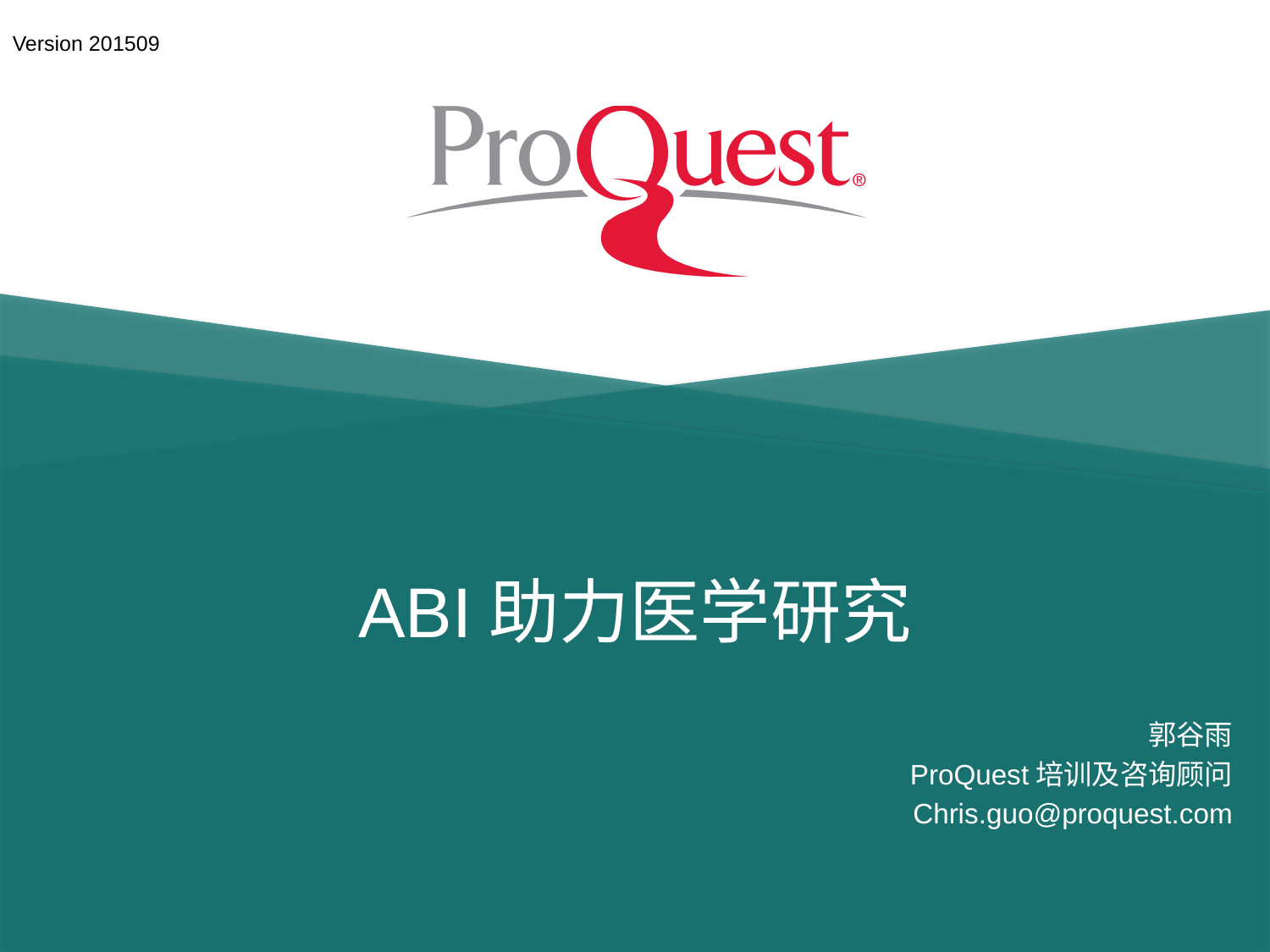

Version 201509
# ABI助力医学研究
 郭谷雨
ProQuest培训及咨询顾问
Chris.guo@proquest.com